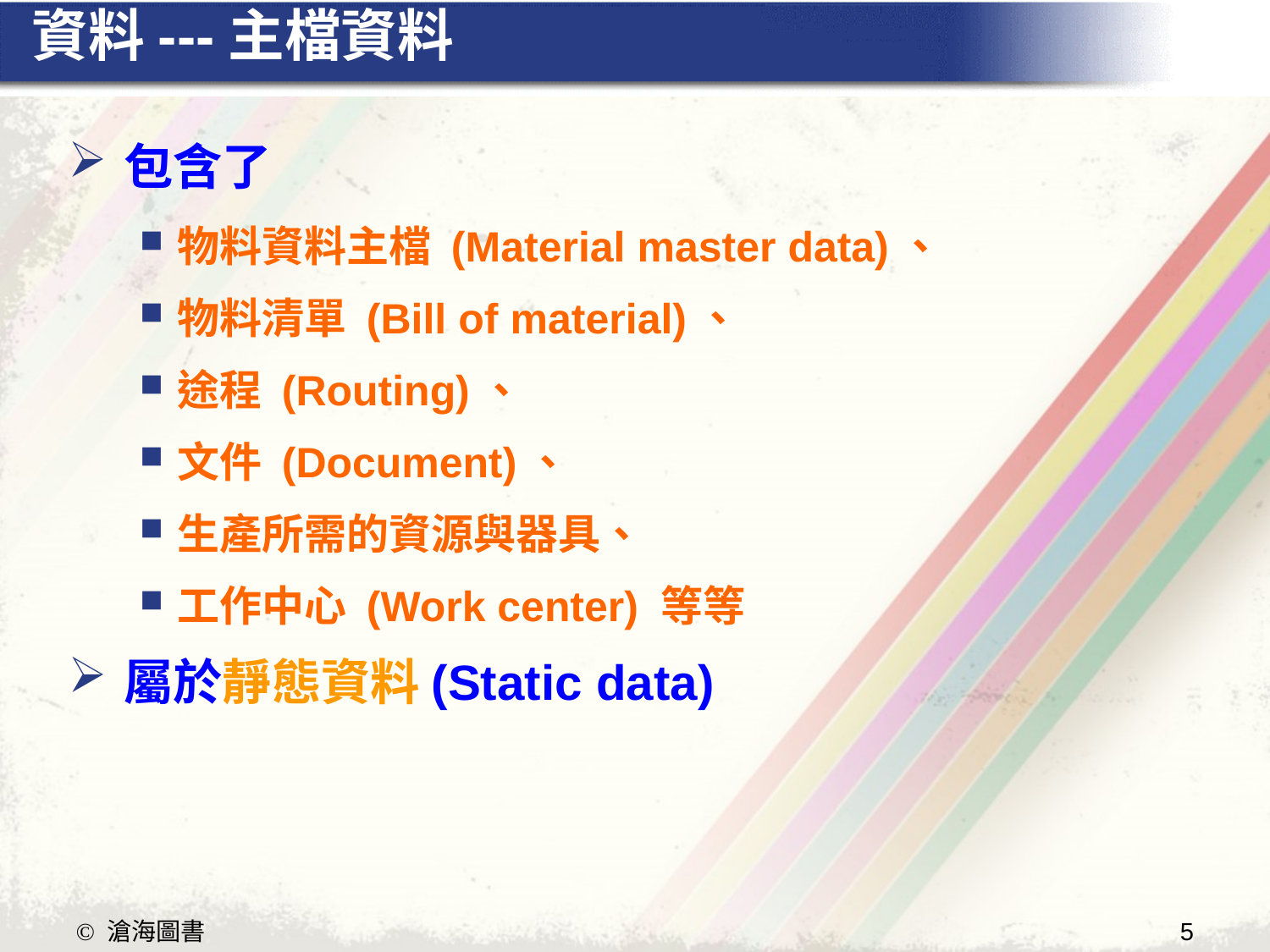

# 資料---主檔資料
包含了
物料資料主檔 (Material master data)、
物料清單 (Bill of material)、
途程 (Routing)、
文件 (Document)、
生產所需的資源與器具、
工作中心 (Work center) 等等
屬於靜態資料(Static data)

5